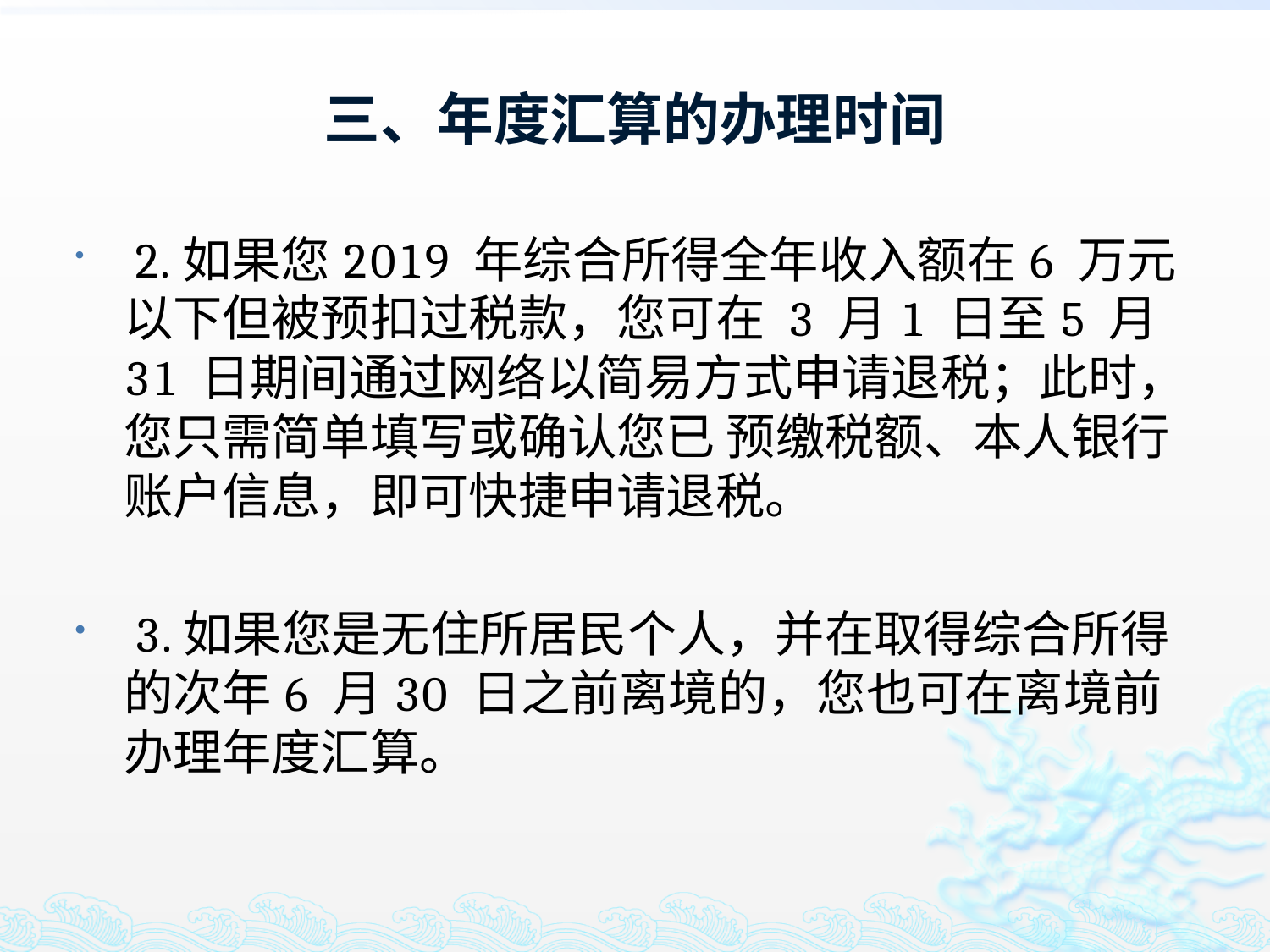

# 三、年度汇算的办理时间
 2.如果您2019 年综合所得全年收入额在6 万元以下但被预扣过税款，您可在 3 月1 日至5 月 31 日期间通过网络以简易方式申请退税；此时，您只需简单填写或确认您已 预缴税额、本人银行账户信息，即可快捷申请退税。

 3.如果您是无住所居民个人，并在取得综合所得的次年6 月30 日之前离境的，您也可在离境前办理年度汇算。